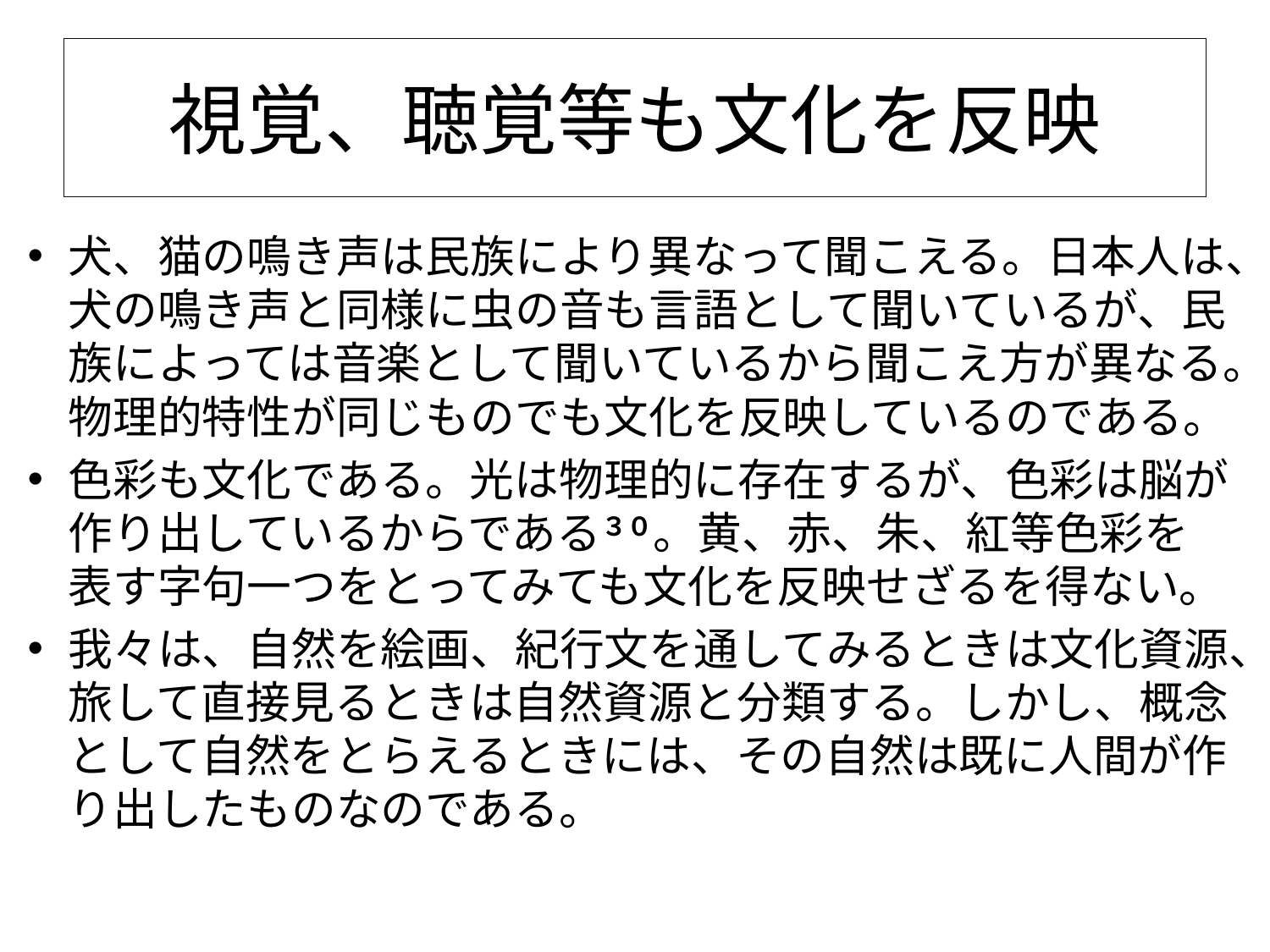

# 視覚、聴覚等も文化を反映
犬、猫の鳴き声は民族により異なって聞こえる。日本人は、犬の鳴き声と同様に虫の音も言語として聞いているが、民族によっては音楽として聞いているから聞こえ方が異なる。物理的特性が同じものでも文化を反映しているのである。
色彩も文化である。光は物理的に存在するが、色彩は脳が作り出しているからである３０。黄、赤、朱、紅等色彩を表す字句一つをとってみても文化を反映せざるを得ない。
我々は、自然を絵画、紀行文を通してみるときは文化資源、旅して直接見るときは自然資源と分類する。しかし、概念として自然をとらえるときには、その自然は既に人間が作り出したものなのである。